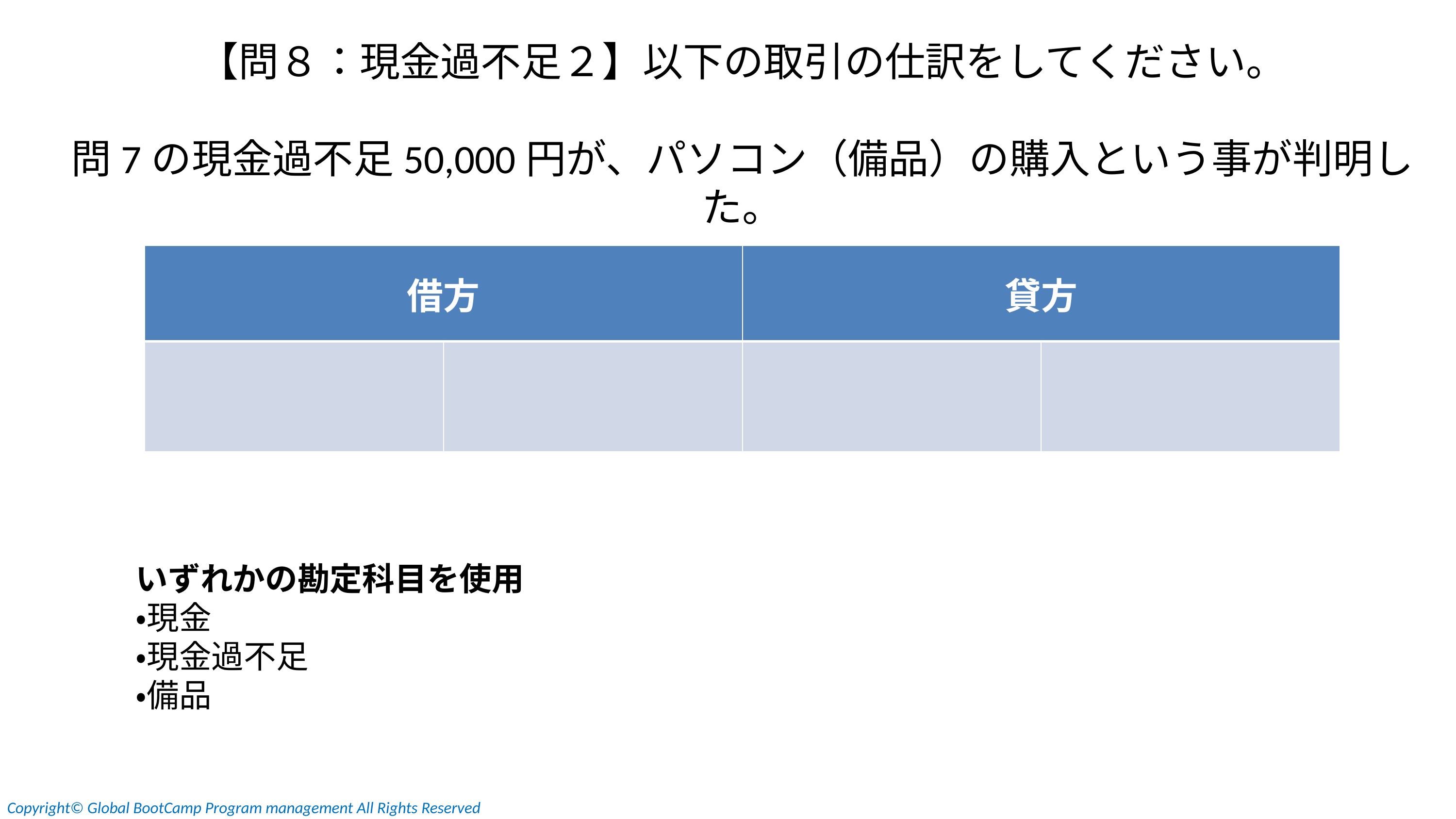

【問８：現金過不足２】以下の取引の仕訳をしてください。

問7の現金過不足50,000円が、パソコン（備品）の購入という事が判明した。
| 借方 |  | 貸方 |  |
| --- | --- | --- | --- |
|  |  |  |  |
いずれかの勘定科目を使用
・現金
・現金過不足
・備品